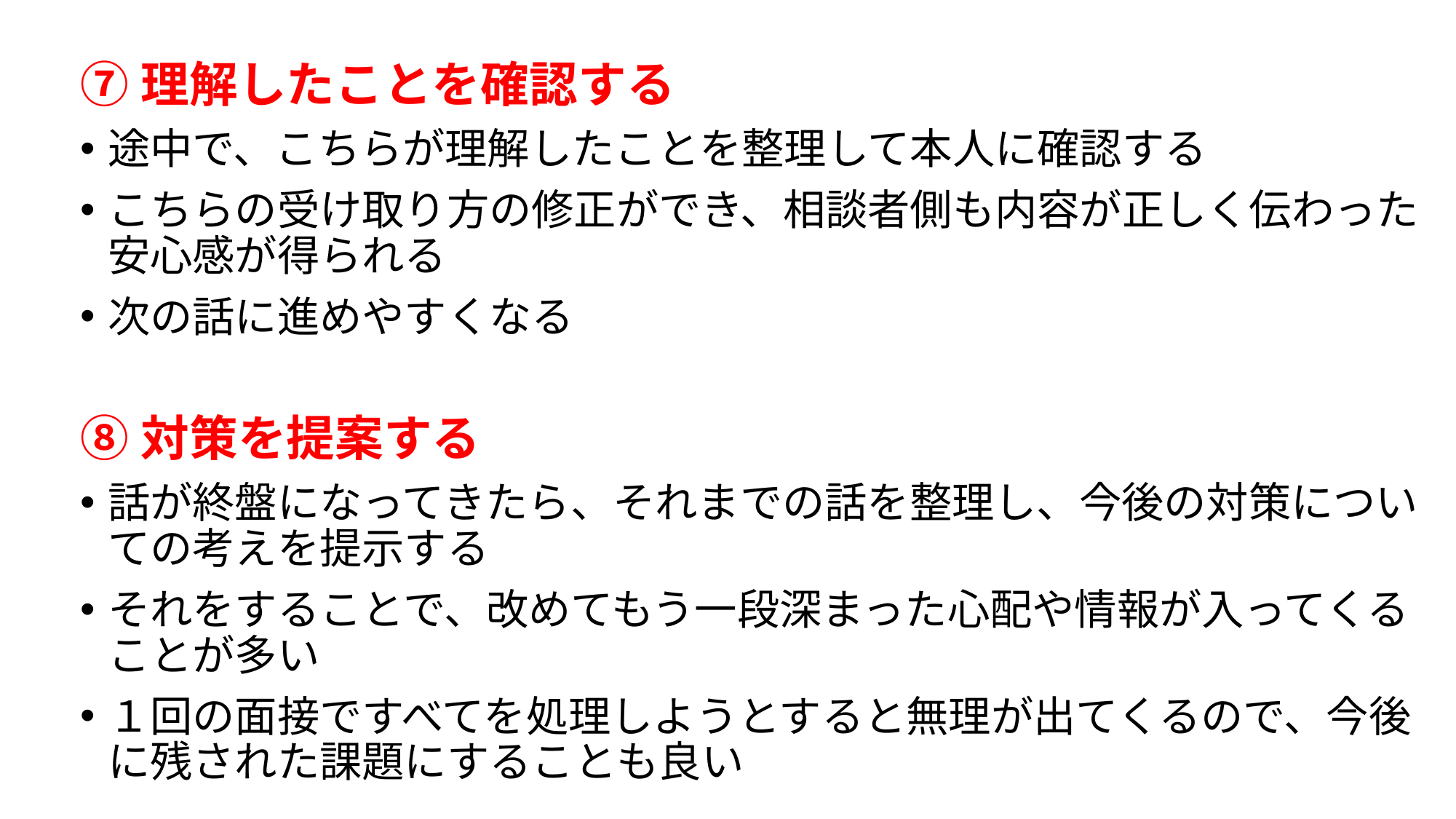

⑦理解したことを確認する
途中で、こちらが理解したことを整理して本人に確認する
こちらの受け取り方の修正ができ、相談者側も内容が正しく伝わった安心感が得られる
次の話に進めやすくなる

⑧対策を提案する
話が終盤になってきたら、それまでの話を整理し、今後の対策についての考えを提示する
それをすることで、改めてもう一段深まった心配や情報が入ってくることが多い
１回の面接ですべてを処理しようとすると無理が出てくるので、今後に残された課題にすることも良い